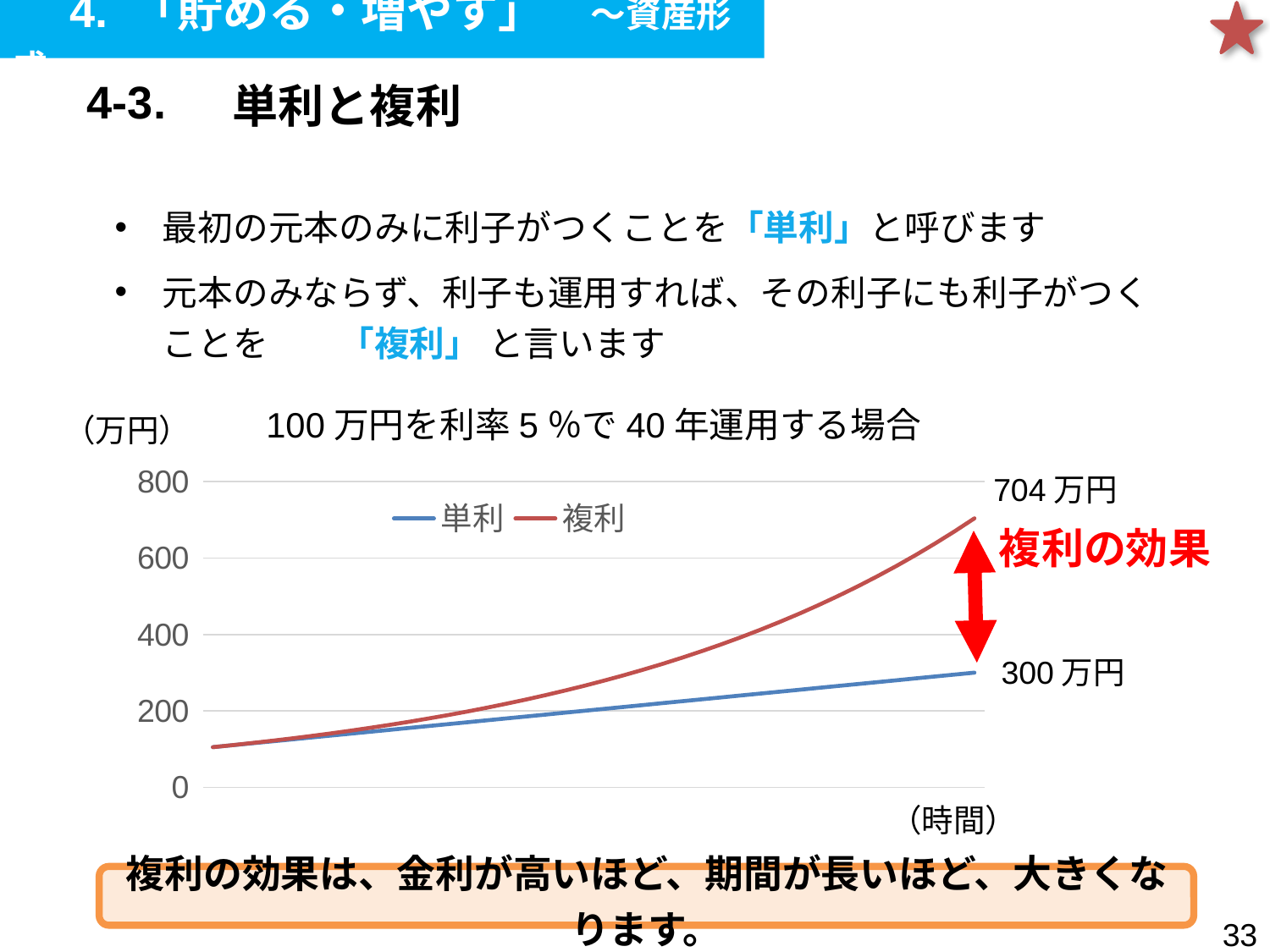

4. 「貯める・増やす」　～資産形成

| 4-3. | 単利と複利 |
| --- | --- |
最初の元本のみに利子がつくことを「単利」と呼びます
元本のみならず、利子も運用すれば、その利子にも利子がつく ことを　　「複利」 と言います
100万円を利率5％で40年運用する場合
（万円）
704万円

### Chart

| Category | 単利 | 複利 |
|---|---|---|
| 1 | 105.0 | 105.0 |
| 2 | 110.00000000000001 | 110.25 |
| 3 | 114.99999999999999 | 115.7625 |
| 4 | 120.0 | 121.55062500000001 |
| 5 | 125.0 | 127.62815625000002 |
| 6 | 130.0 | 134.00956406250003 |
| 7 | 135.0 | 140.71004226562505 |
| 8 | 140.0 | 147.74554437890632 |
| 9 | 145.0 | 155.13282159785163 |
| 10 | 150.0 | 162.8894626777442 |
| 11 | 155.0 | 171.03393581163144 |
| 12 | 160.0 | 179.58563260221302 |
| 13 | 165.0 | 188.56491423232367 |
| 14 | 170.00000000000003 | 197.99315994393987 |
| 15 | 175.0 | 207.89281794113688 |
| 16 | 180.0 | 218.28745883819374 |
| 17 | 185.0 | 229.20183178010345 |
| 18 | 190.0 | 240.66192336910862 |
| 19 | 195.00000000000003 | 252.69501953756406 |
| 20 | 200.0 | 265.32977051444226 |
| 21 | 204.99999999999997 | 278.5962590401644 |
| 22 | 210.0 | 292.5260719921726 |
| 23 | 215.00000000000003 | 307.15237559178127 |
| 24 | 220.00000000000003 | 322.50999437137034 |
| 25 | 225.0 | 338.63549408993885 |
| 26 | 229.99999999999997 | 355.5672687944358 |
| 27 | 235.0 | 373.3456322341576 |
| 28 | 240.00000000000003 | 392.0129138458655 |
| 29 | 245.00000000000003 | 411.6135595381588 |
| 30 | 250.0 | 432.1942375150668 |
| 31 | 254.99999999999997 | 453.80394939082015 |
| 32 | 260.0 | 476.4941468603612 |
| 33 | 265.00000000000006 | 500.31885420337926 |
| 34 | 270.0 | 525.3347969135482 |
| 35 | 275.0 | 551.6015367592256 |
| 36 | 280.0 | 579.1816135971869 |
| 37 | 285.0 | 608.1406942770464 |
| 38 | 290.00000000000006 | 638.5477289908987 |
| 39 | 295.0 | 670.4751154404437 |
| 40 | 300.0 | 703.9988712124659 |
複利の効果
300万円

（時間）
複利の効果は、金利が高いほど、期間が長いほど、大きくなります。
33